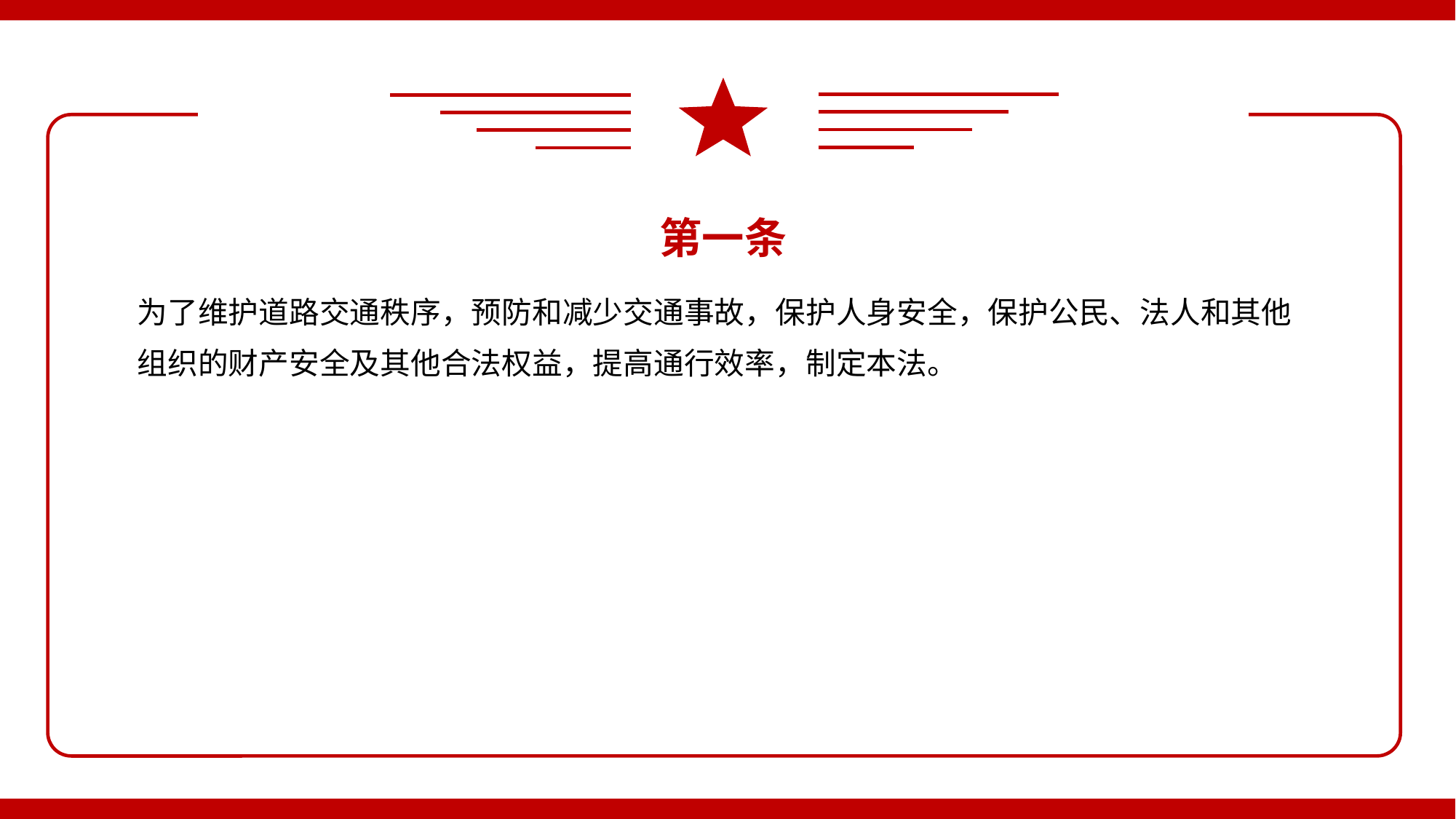

第一条
为了维护道路交通秩序，预防和减少交通事故，保护人身安全，保护公民、法人和其他组织的财产安全及其他合法权益，提高通行效率，制定本法。